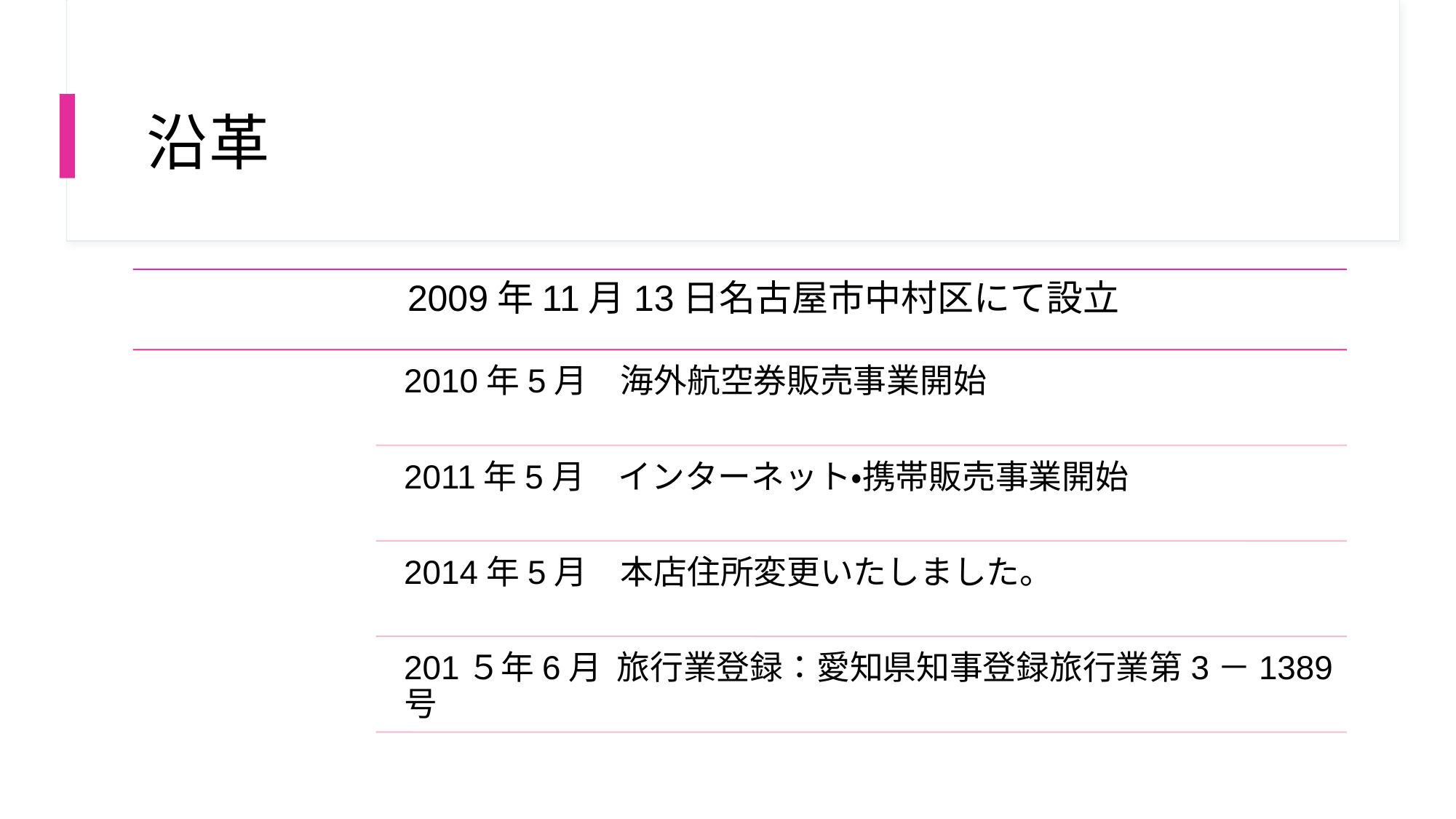

# 沿革
　　　　　　　2009年11月13日名古屋市中村区にて設立

2010年5月　海外航空券販売事業開始
2011年5月　インターネット・携帯販売事業開始
2014年5月　本店住所変更いたしました。
201５年6月  旅行業登録：愛知県知事登録旅行業第3－1389号